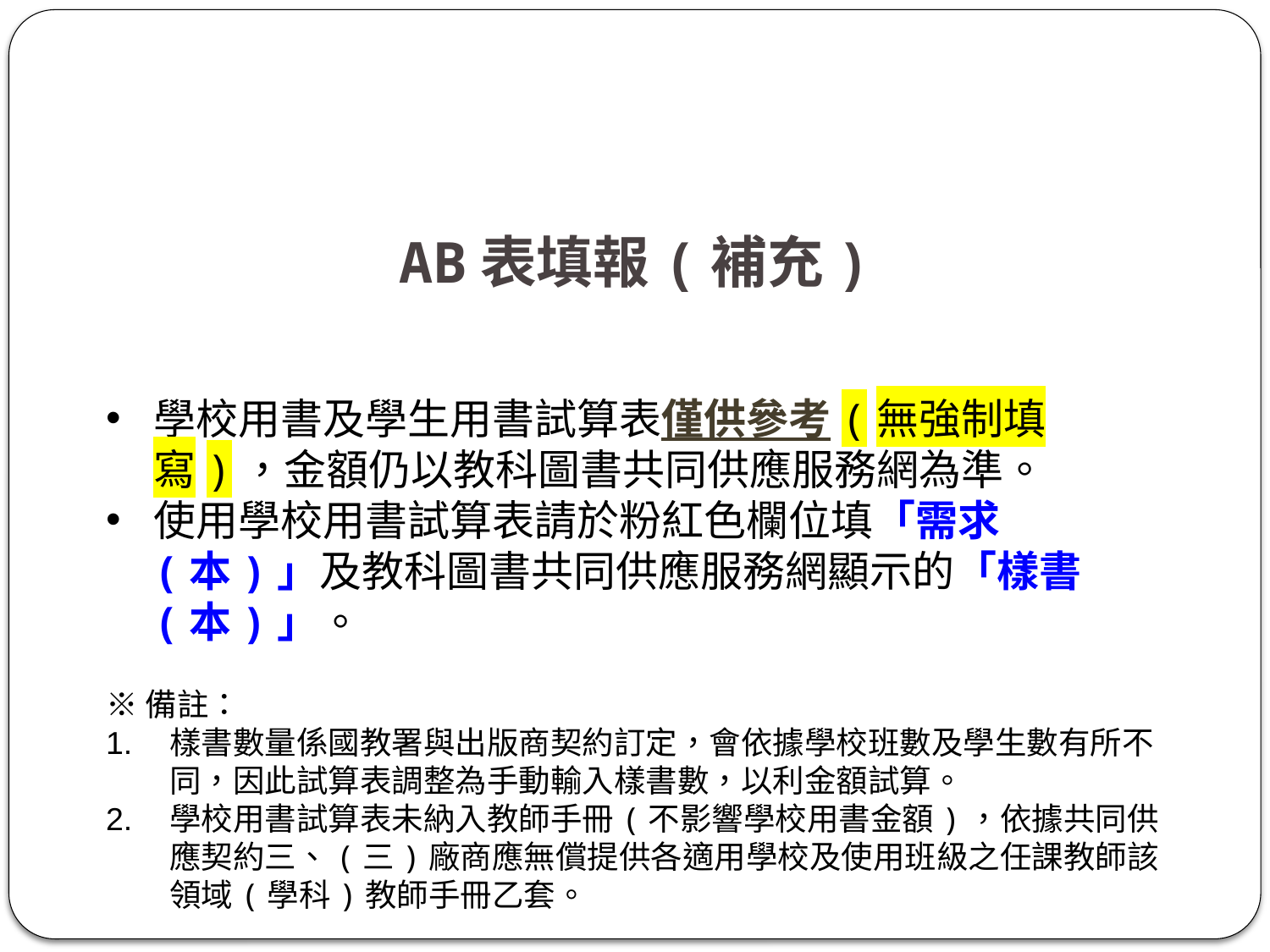

AB表填報(補充)
學校用書及學生用書試算表僅供參考(無強制填寫)，金額仍以教科圖書共同供應服務網為準。
使用學校用書試算表請於粉紅色欄位填「需求(本)」及教科圖書共同供應服務網顯示的「樣書(本)」。

※備註：
樣書數量係國教署與出版商契約訂定，會依據學校班數及學生數有所不同，因此試算表調整為手動輸入樣書數，以利金額試算。
學校用書試算表未納入教師手冊(不影響學校用書金額)，依據共同供應契約三、(三)廠商應無償提供各適用學校及使用班級之任課教師該領域(學科)教師手冊乙套。